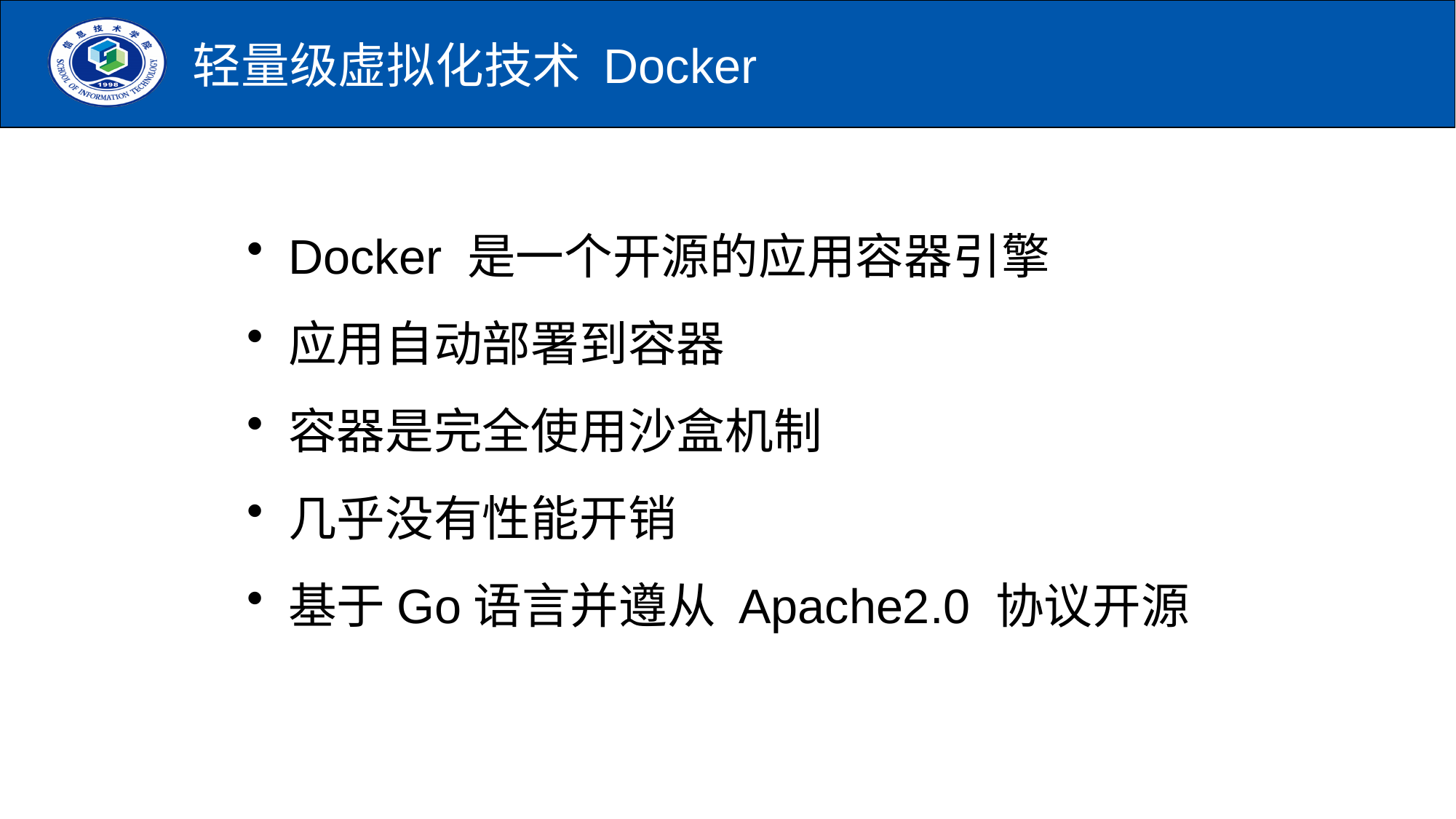

# 轻量级虚拟化技术 Docker
Docker 是一个开源的应用容器引擎
应用自动部署到容器
容器是完全使用沙盒机制
几乎没有性能开销
基于Go语言并遵从 Apache2.0 协议开源